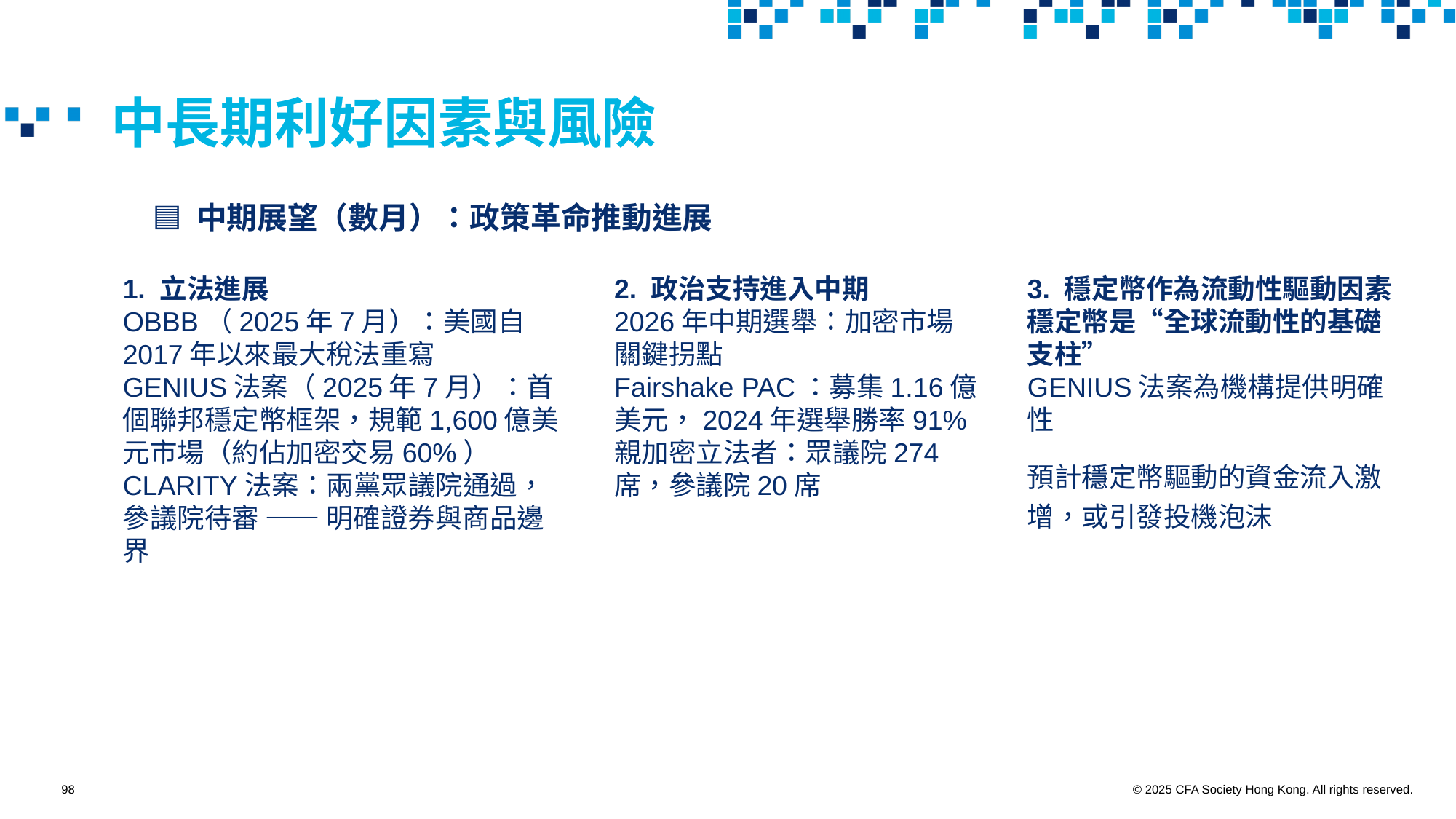

# 中長期利好因素與風險
🟦 中期展望（數月）：政策革命推動進展
3. 穩定幣作為流動性驅動因素
穩定幣是“全球流動性的基礎支柱”
GENIUS法案為機構提供明確性
預計穩定幣驅動的資金流入激增，或引發投機泡沫

2. 政治支持進入中期
2026年中期選舉：加密市場關鍵拐點
Fairshake PAC：募集1.16億美元，2024年選舉勝率91%
親加密立法者：眾議院274席，參議院20席

1. 立法進展
OBBB（2025年7月）：美國自2017年以來最大稅法重寫
GENIUS法案（2025年7月）：首個聯邦穩定幣框架，規範1,600億美元市場（約佔加密交易60%）
CLARITY法案：兩黨眾議院通過，參議院待審 —— 明確證券與商品邊界

98
© 2025 CFA Society Hong Kong. All rights reserved.